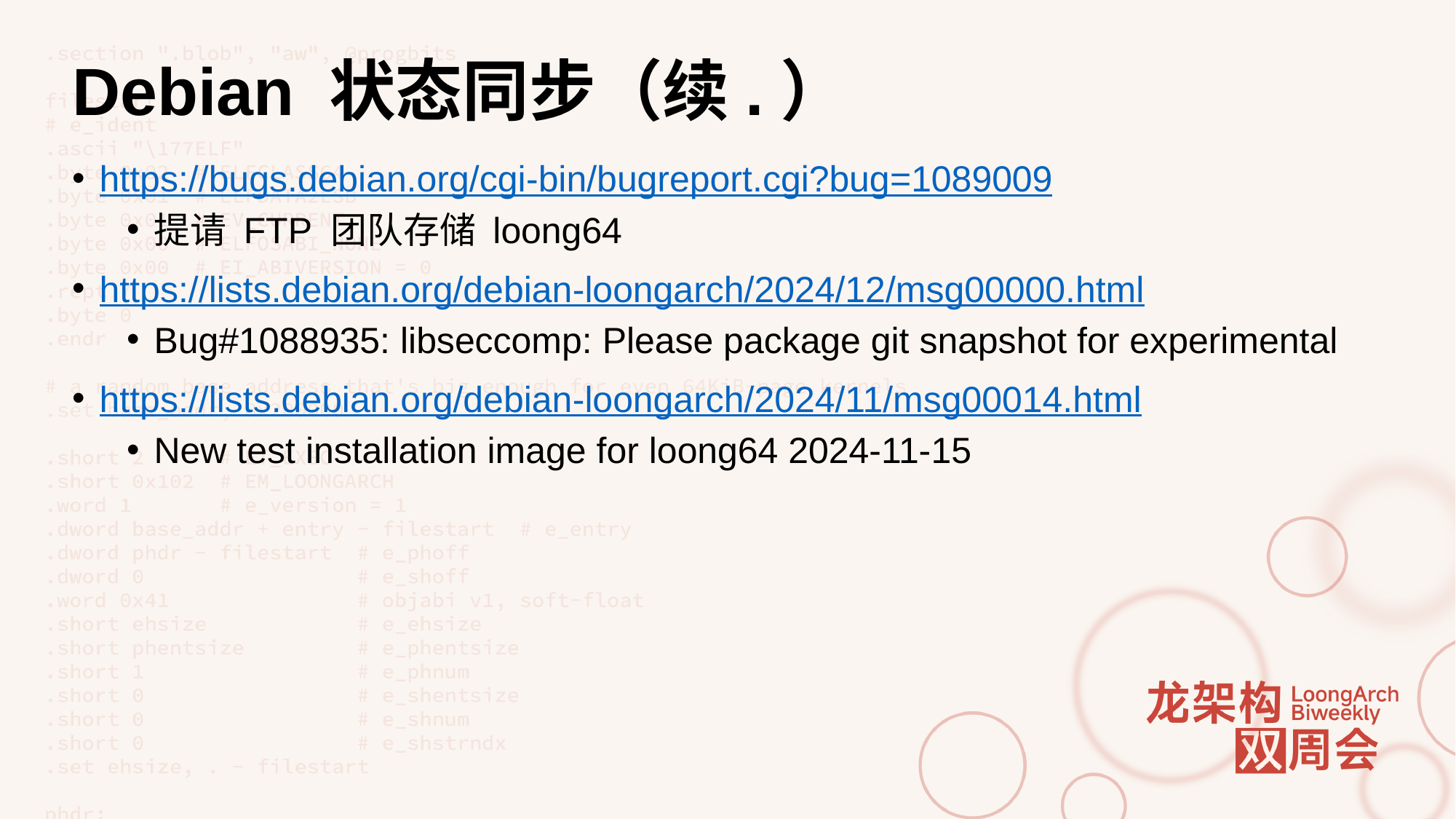

# Debian 状态同步（续.）
https://bugs.debian.org/cgi-bin/bugreport.cgi?bug=1089009
提请 FTP 团队存储 loong64
https://lists.debian.org/debian-loongarch/2024/12/msg00000.html
Bug#1088935: libseccomp: Please package git snapshot for experimental
https://lists.debian.org/debian-loongarch/2024/11/msg00014.html
New test installation image for loong64 2024-11-15